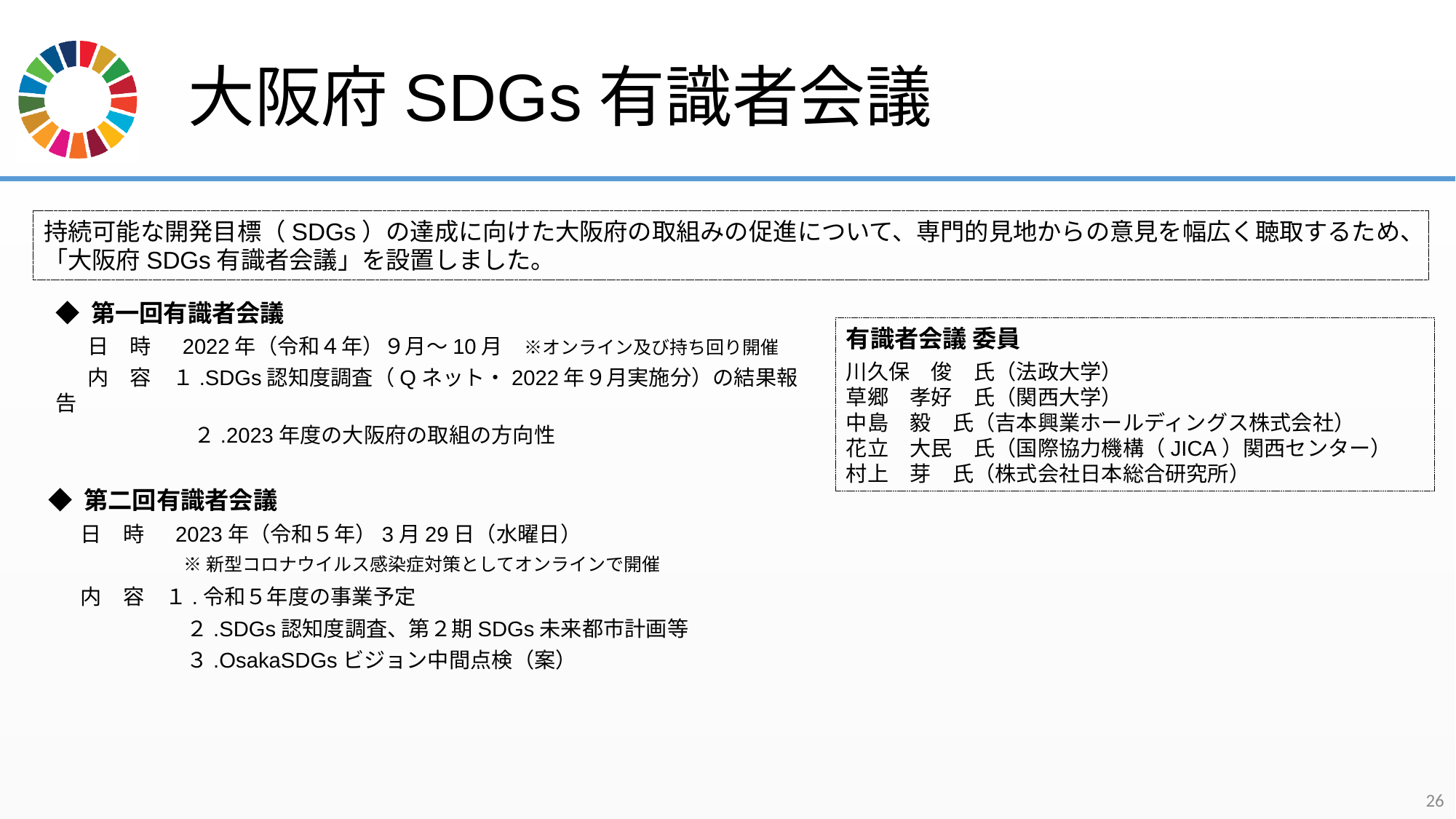

# 大阪府SDGs有識者会議
持続可能な開発目標（SDGs）の達成に向けた大阪府の取組みの促進について、専門的見地からの意見を幅広く聴取するため、「大阪府SDGs有識者会議」を設置しました。
◆ 第一回有識者会議
日　時　 2022年（令和４年）９月～10月　※オンライン及び持ち回り開催
内　容　１.SDGs認知度調査（Qネット・2022年９月実施分）の結果報告
　　　　　２.2023年度の大阪府の取組の方向性
有識者会議 委員
川久保　俊　氏（法政大学）
草郷　孝好　氏（関西大学）
中島　毅　氏（吉本興業ホールディングス株式会社）
花立　大民　氏（国際協力機構（JICA）関西センター）
村上　芽　氏（株式会社日本総合研究所）
◆ 第二回有識者会議
日　時　 2023年（令和５年）3月29日（水曜日）

内　容　１.令和５年度の事業予定
　　　　　２.SDGs認知度調査、第２期SDGs未来都市計画等
　　　　　３.OsakaSDGsビジョン中間点検（案）

※新型コロナウイルス感染症対策としてオンラインで開催
26